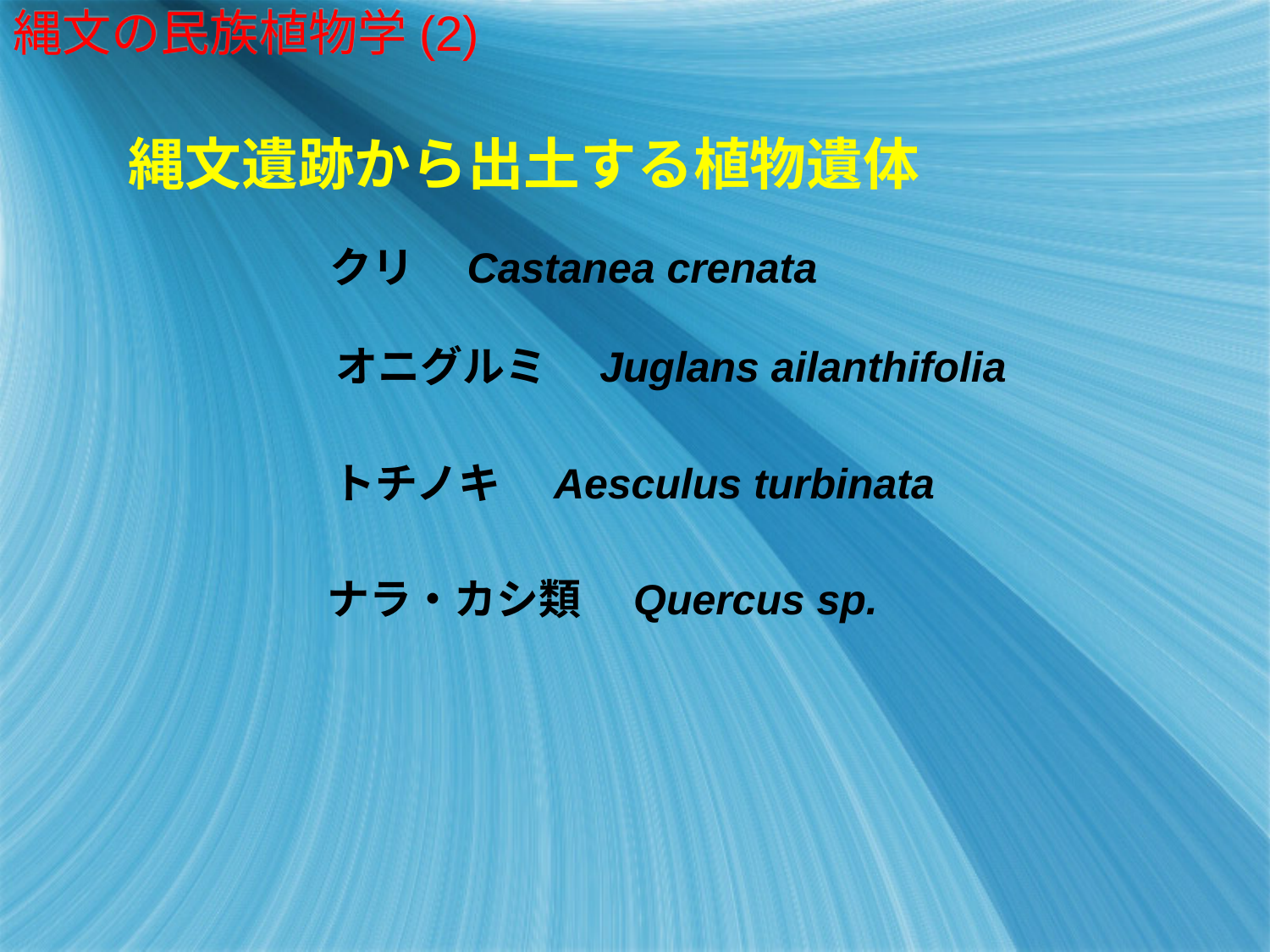

# 縄文の民族植物学(2)
縄文遺跡から出土する植物遺体
クリ　Castanea crenata
オニグルミ　Juglans ailanthifolia
トチノキ　Aesculus turbinata
ナラ・カシ類　Quercus sp.